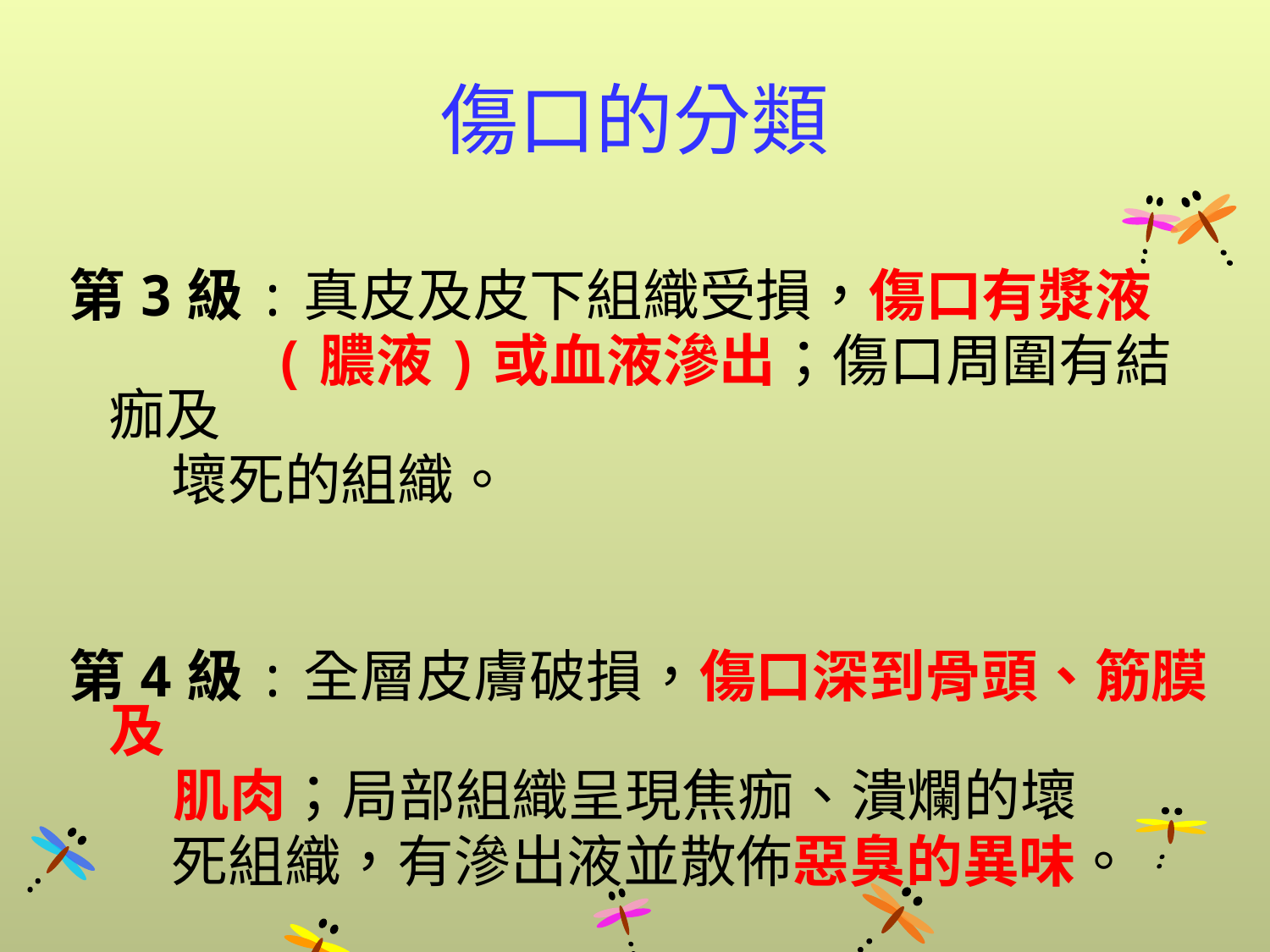

# 傷口的分類
第3級:真皮及皮下組織受損，傷口有漿液
      (膿液)或血液滲出；傷口周圍有結痂及
       壞死的組織。

第4級:全層皮膚破損，傷口深到骨頭、筋膜及
       肌肉；局部組織呈現焦痂、潰爛的壞
       死組織，有滲出液並散佈惡臭的異味。